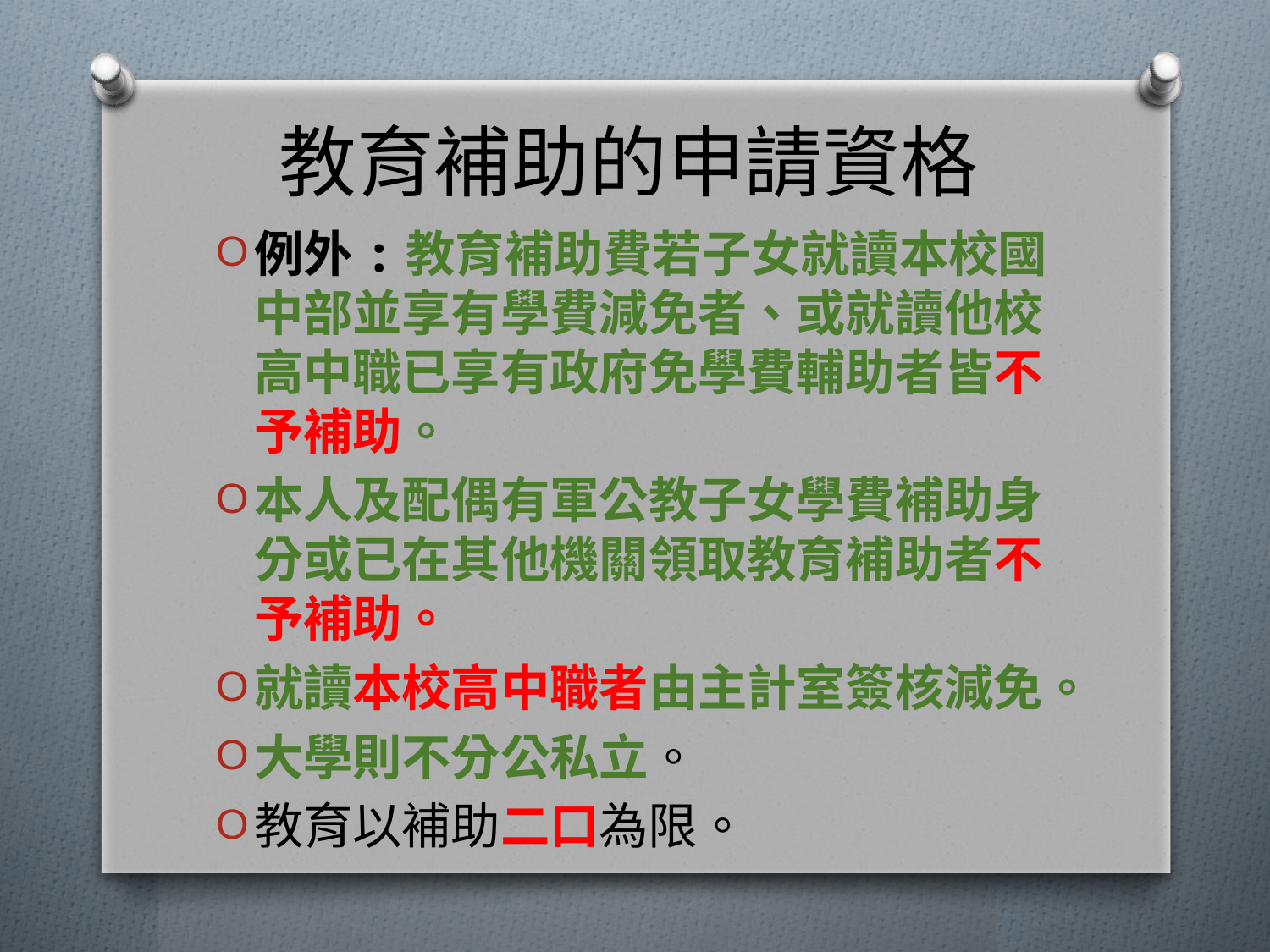

# 教育補助的申請資格
例外:教育補助費若子女就讀本校國中部並享有學費減免者、或就讀他校高中職已享有政府免學費輔助者皆不予補助。
本人及配偶有軍公教子女學費補助身分或已在其他機關領取教育補助者不予補助。
就讀本校高中職者由主計室簽核減免。
大學則不分公私立。
教育以補助二口為限。